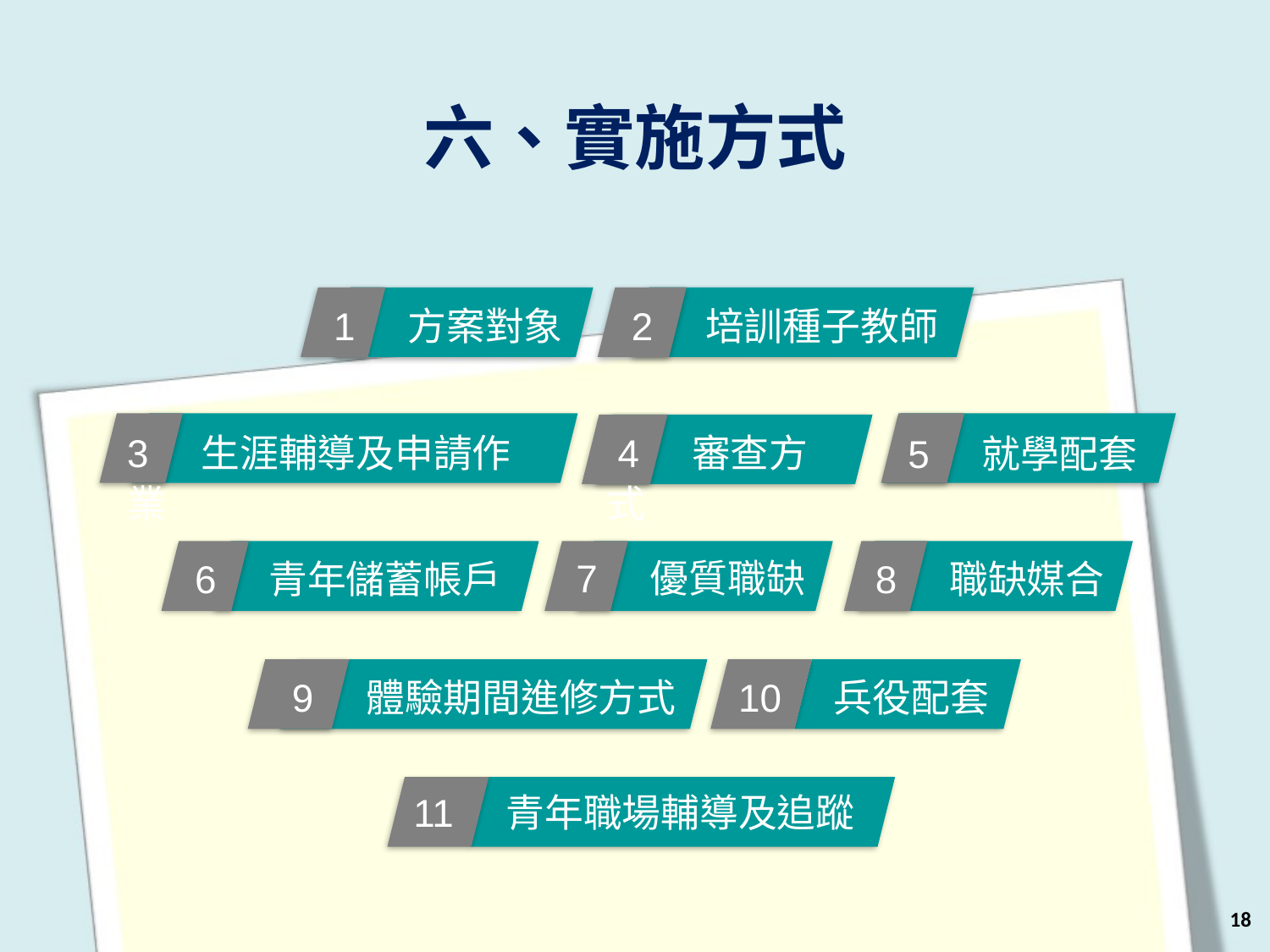

六、實施方式

1    方案對象

2    培訓種子教師

3    生涯輔導及申請作業

5    就學配套

 4    審查方式

6    青年儲蓄帳戶

7    優質職缺

8    職缺媒合

9    體驗期間進修方式

10    兵役配套

11    青年職場輔導及追蹤
18